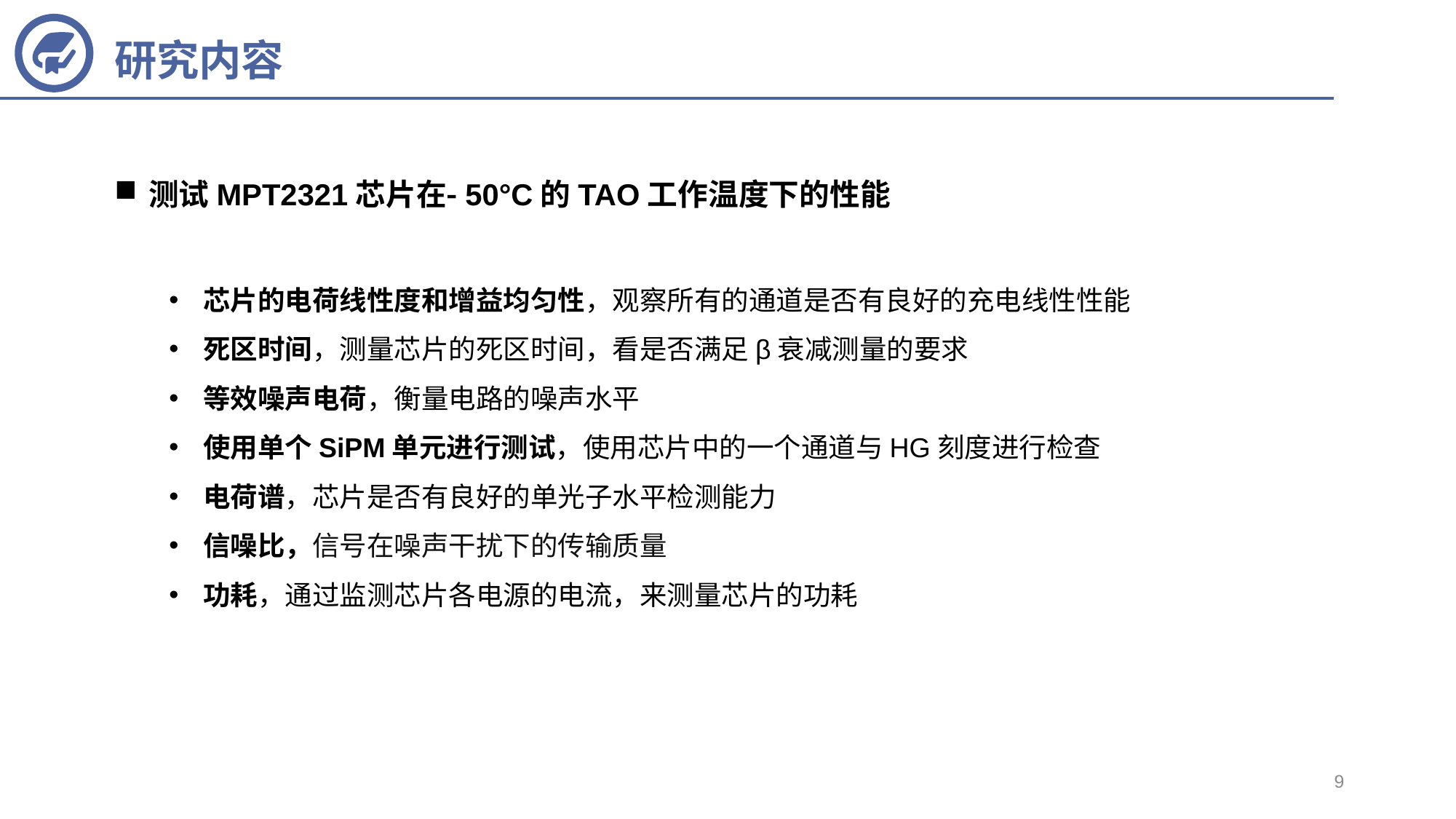

研究内容

测试MPT2321芯片在‑50°C的TAO工作温度下的性能

芯片的电荷线性度和增益均匀性，观察所有的通道是否有良好的充电线性性能
死区时间，测量芯片的死区时间，看是否满足β衰减测量的要求
等效噪声电荷，衡量电路的噪声水平
使用单个SiPM单元进行测试，使用芯片中的一个通道与HG刻度进行检查
电荷谱，芯片是否有良好的单光子水平检测能力
信噪比，信号在噪声干扰下的传输质量
功耗，通过监测芯片各电源的电流，来测量芯片的功耗
9